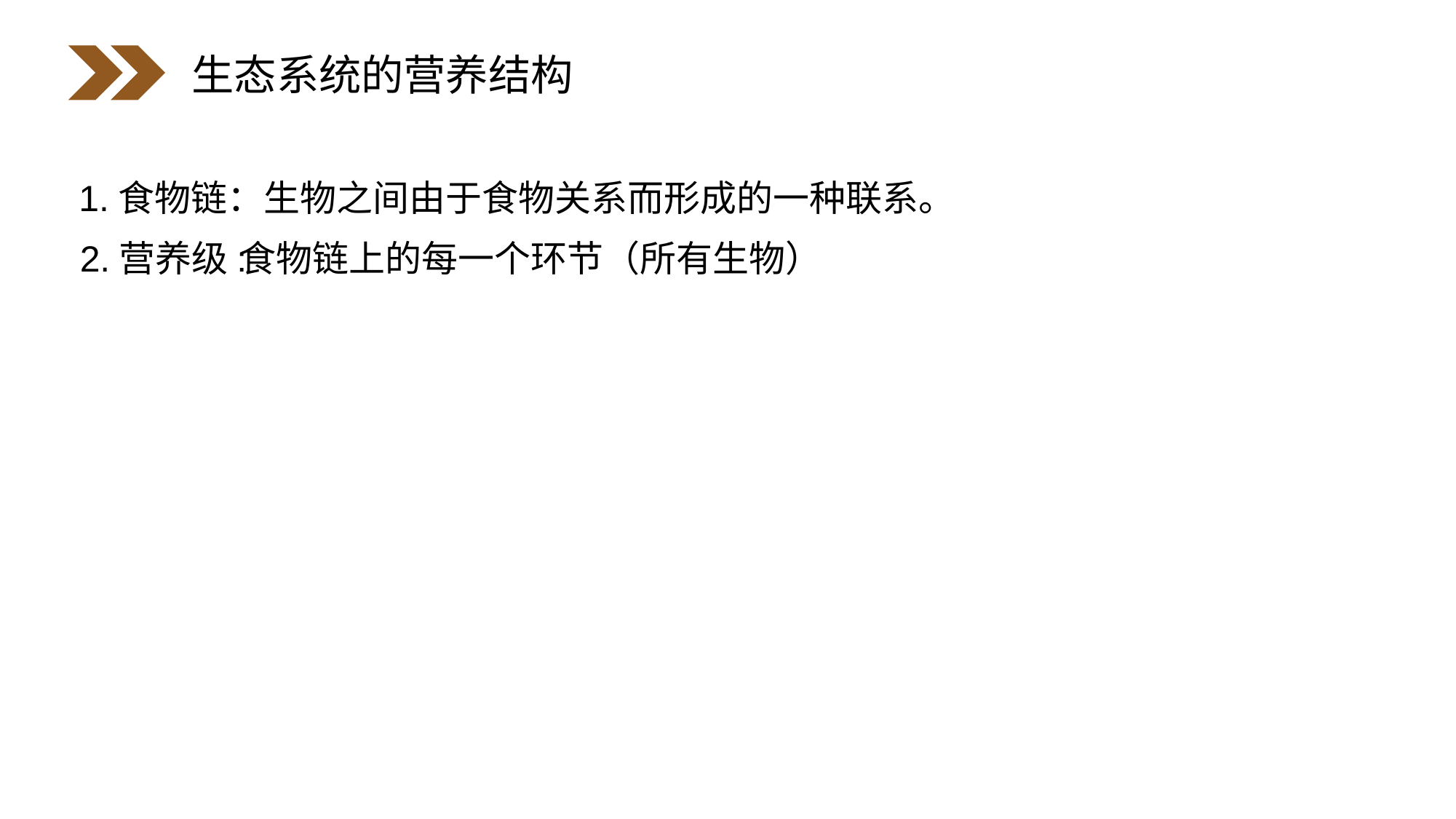

生态系统的营养结构
 1.食物链：生物之间由于食物关系而形成的一种联系。
食物链上的每一个环节（所有生物）
2.营养级: